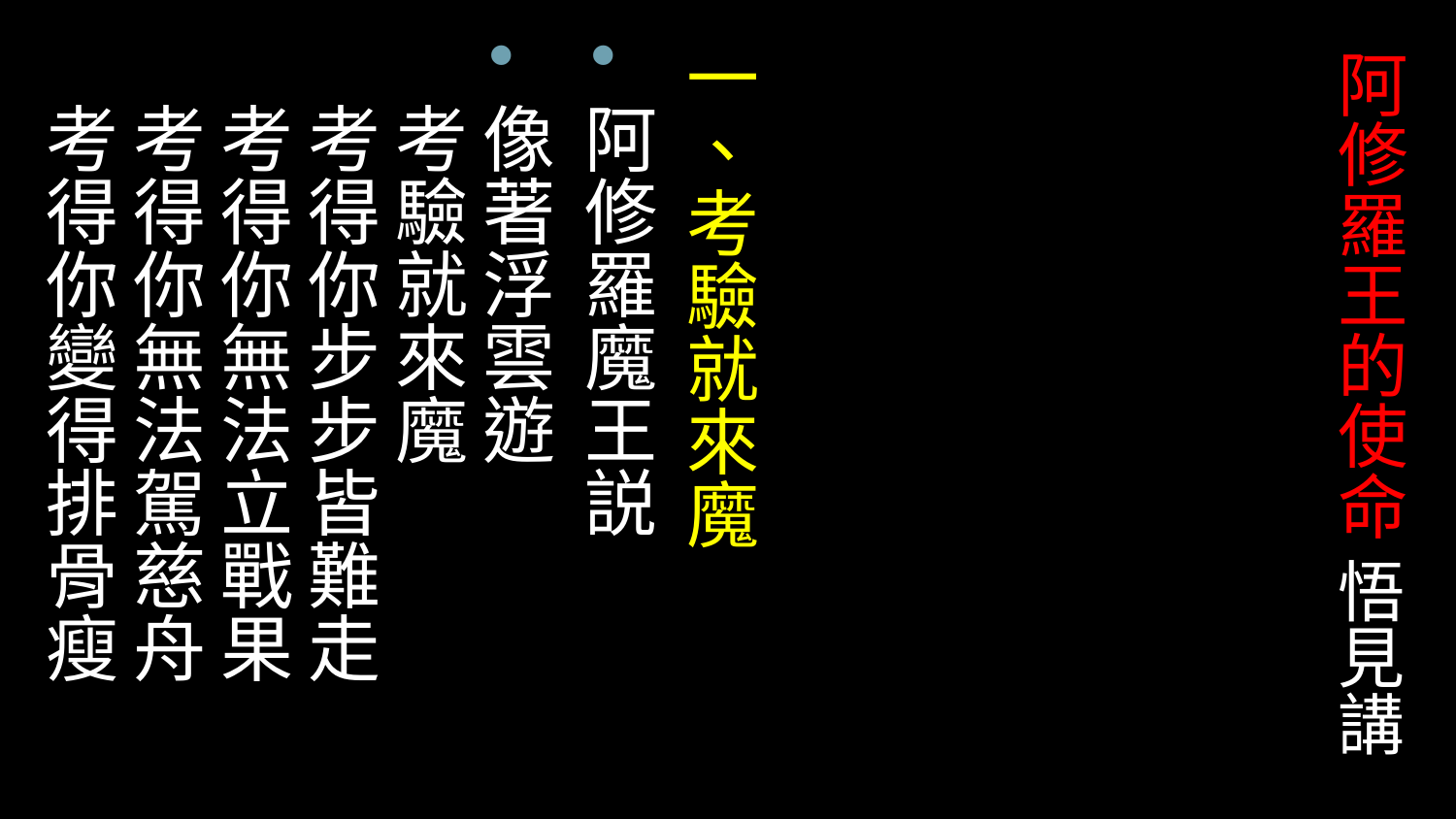

# 阿修羅王的使命 悟見講
一、考驗就來魔
阿修羅魔王説
像著浮雲遊　
考驗就來魔
考得你步步皆難走 
考得你無法立戰果
考得你無法駕慈舟　
考得你變得排骨瘦